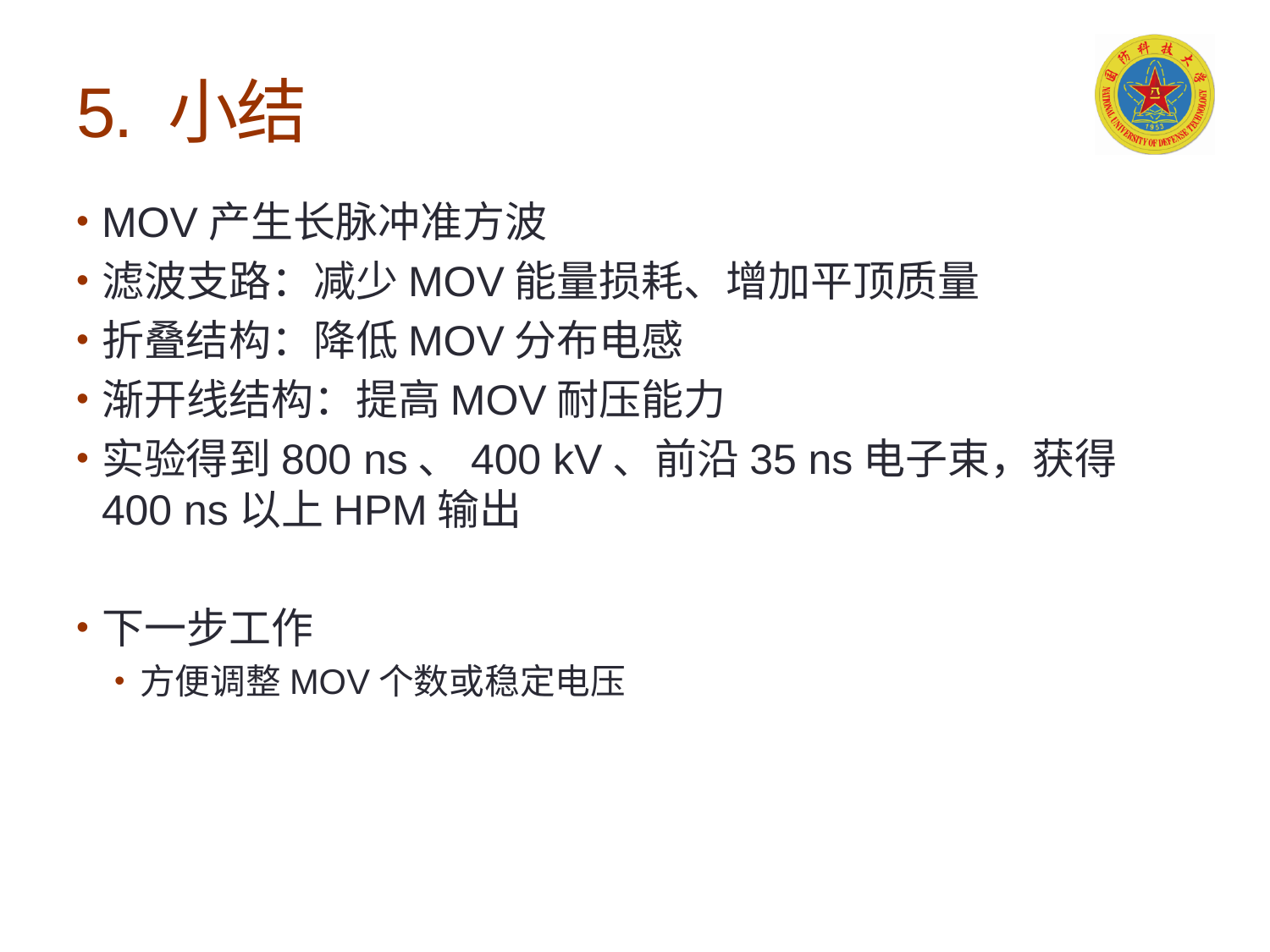

# 5. 小结
MOV产生长脉冲准方波
滤波支路：减少MOV能量损耗、增加平顶质量
折叠结构：降低MOV分布电感
渐开线结构：提高MOV耐压能力
实验得到800 ns、400 kV、前沿35 ns电子束，获得400 ns以上HPM输出

下一步工作
方便调整MOV个数或稳定电压